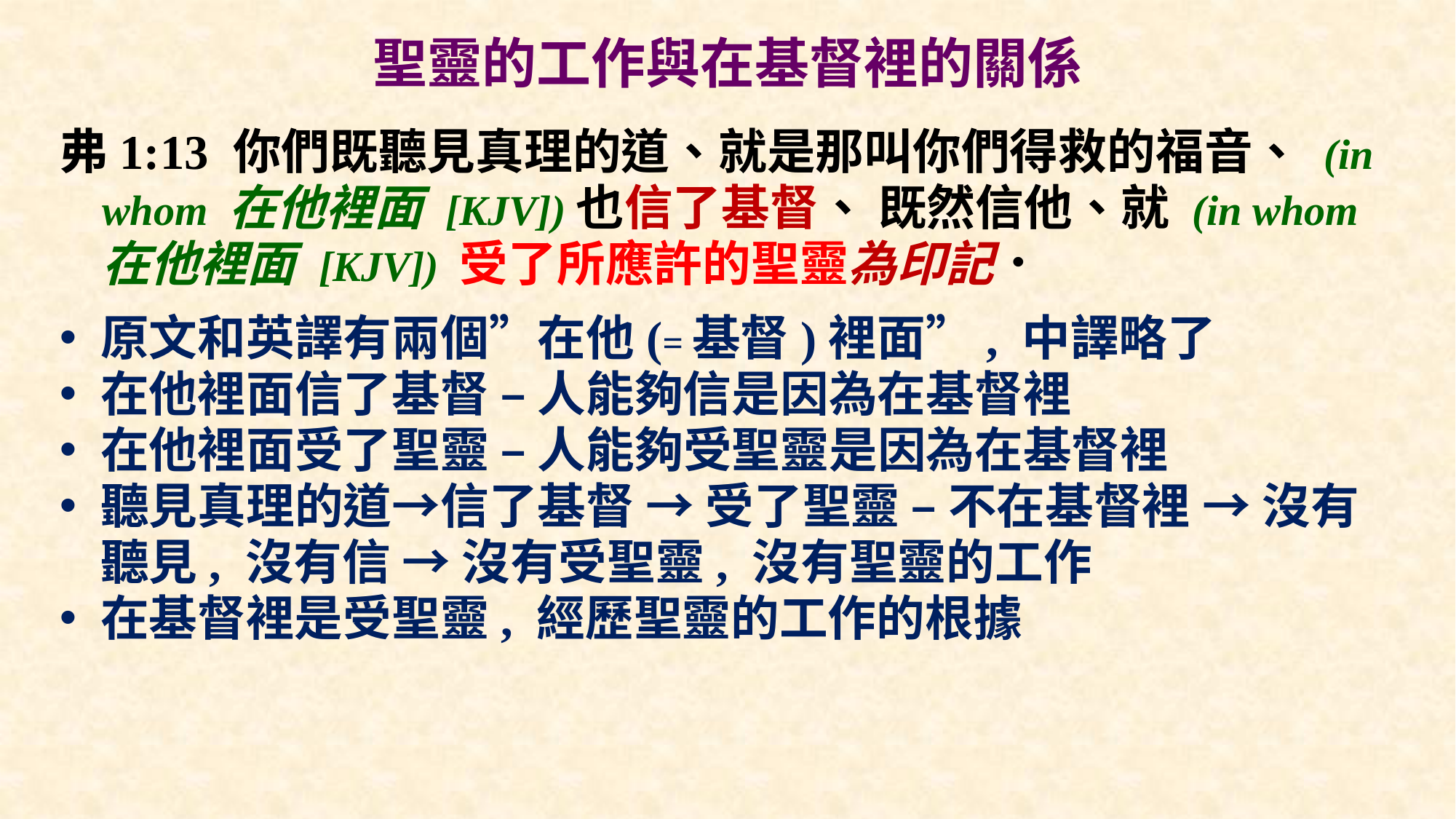

# 聖靈的工作與在基督裡的關係
弗1:13 你們既聽見真理的道、就是那叫你們得救的福音、 (in whom 在他裡面 [KJV])也信了基督、 既然信他、就 (in whom 在他裡面 [KJV]) 受了所應許的聖靈為印記．
原文和英譯有兩個”在他(=基督)裡面”, 中譯略了
在他裡面信了基督 – 人能夠信是因為在基督裡
在他裡面受了聖靈 – 人能夠受聖靈是因為在基督裡
聽見真理的道→信了基督 → 受了聖靈 – 不在基督裡 → 沒有聽見, 沒有信 → 沒有受聖靈, 沒有聖靈的工作
在基督裡是受聖靈, 經歷聖靈的工作的根據